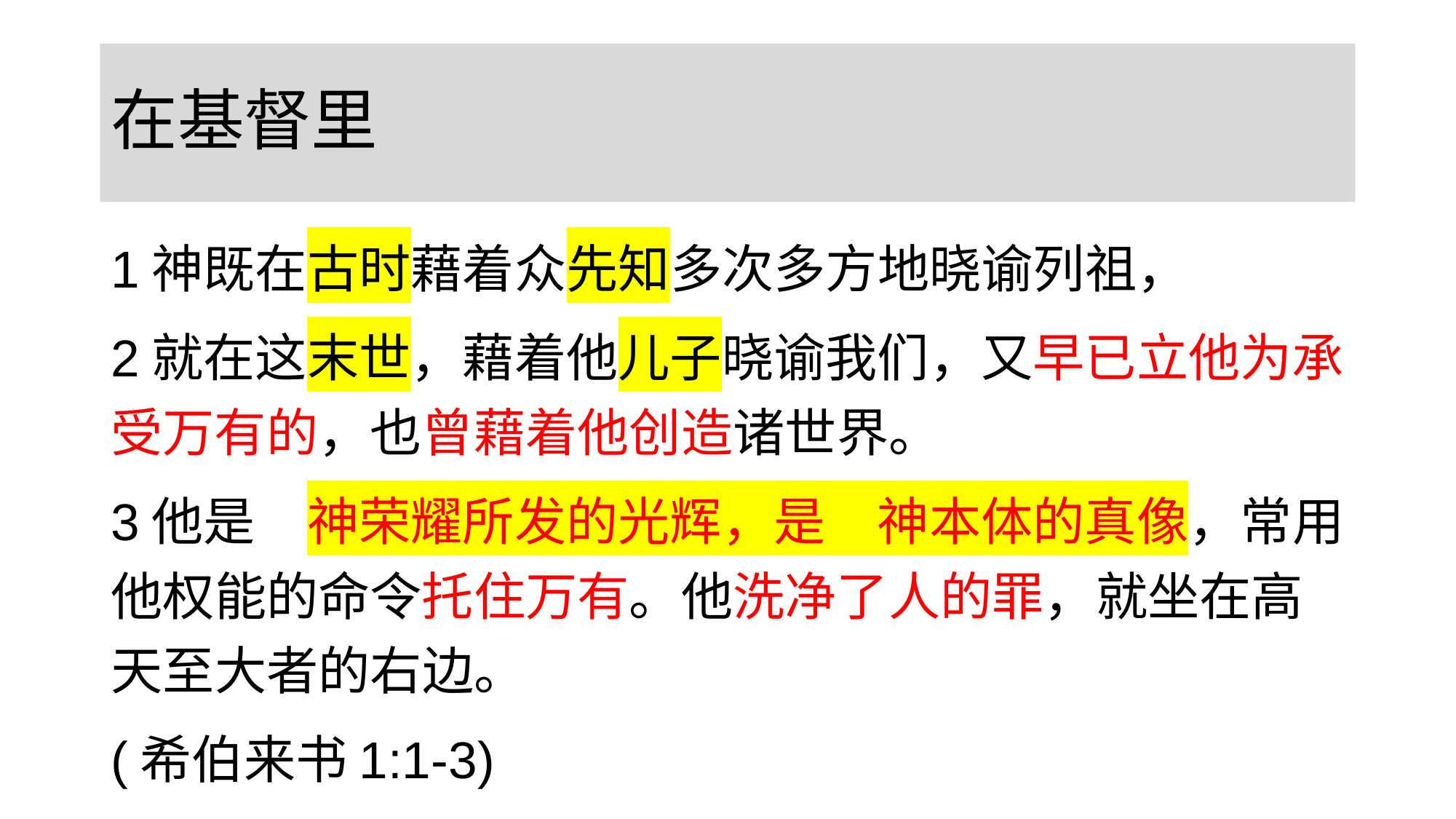

# 在基督里
1神既在古时藉着众先知多次多方地晓谕列祖，
2就在这末世，藉着他儿子晓谕我们，又早已立他为承受万有的，也曾藉着他创造诸世界。
3他是　神荣耀所发的光辉，是　神本体的真像，常用他权能的命令托住万有。他洗净了人的罪，就坐在高天至大者的右边。
(希伯来书1:1-3)